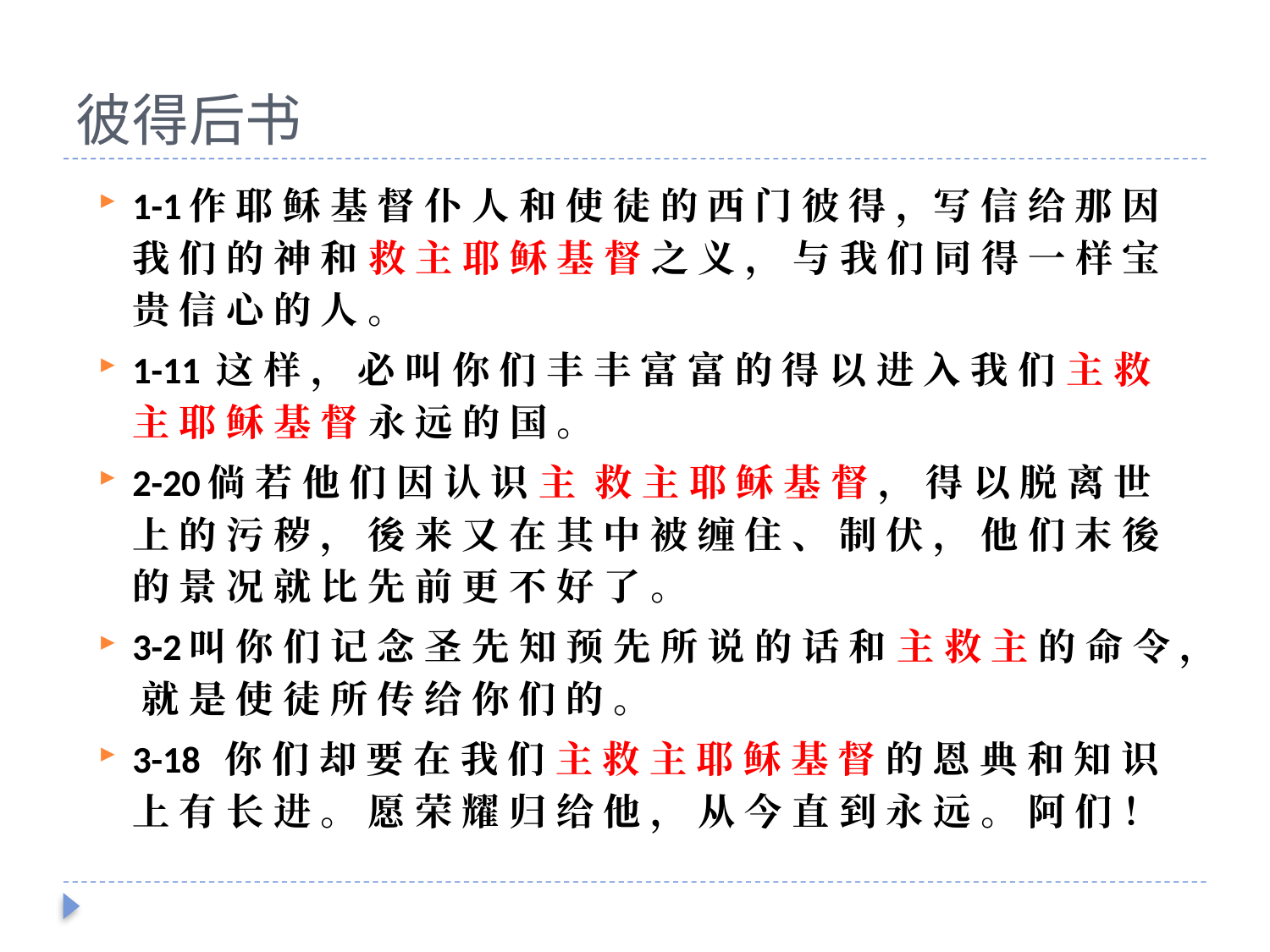

# 彼得后书
1-1作 耶 稣 基 督 仆 人 和 使 徒 的 西 门 彼 得 ，写 信 给 那 因 我 们 的 神 和 救 主 耶 稣 基 督 之 义 ， 与 我 们 同 得 一 样 宝 贵 信 心 的 人 。
1-11 这 样 ， 必 叫 你 们 丰 丰 富 富 的 得 以 进 入 我 们 主 救 主 耶 稣 基 督 永 远 的 国 。
2-20倘 若 他 们 因 认 识 主  救 主 耶 稣 基 督 ， 得 以 脱 离 世 上 的 污 秽 ， 後 来 又 在 其 中 被 缠 住 、 制 伏 ， 他 们 末 後 的 景 况 就 比 先 前 更 不 好 了 。
3-2叫 你 们 记 念 圣 先 知 预 先 所 说 的 话 和 主 救 主 的 命 令 ， 就 是 使 徒 所 传 给 你 们 的 。
3-18  你 们 却 要 在 我 们 主 救 主 耶 稣 基 督 的 恩 典 和 知 识 上 有 长 进 。 愿 荣 耀 归 给 他 ， 从 今 直 到 永 远 。 阿 们 ！